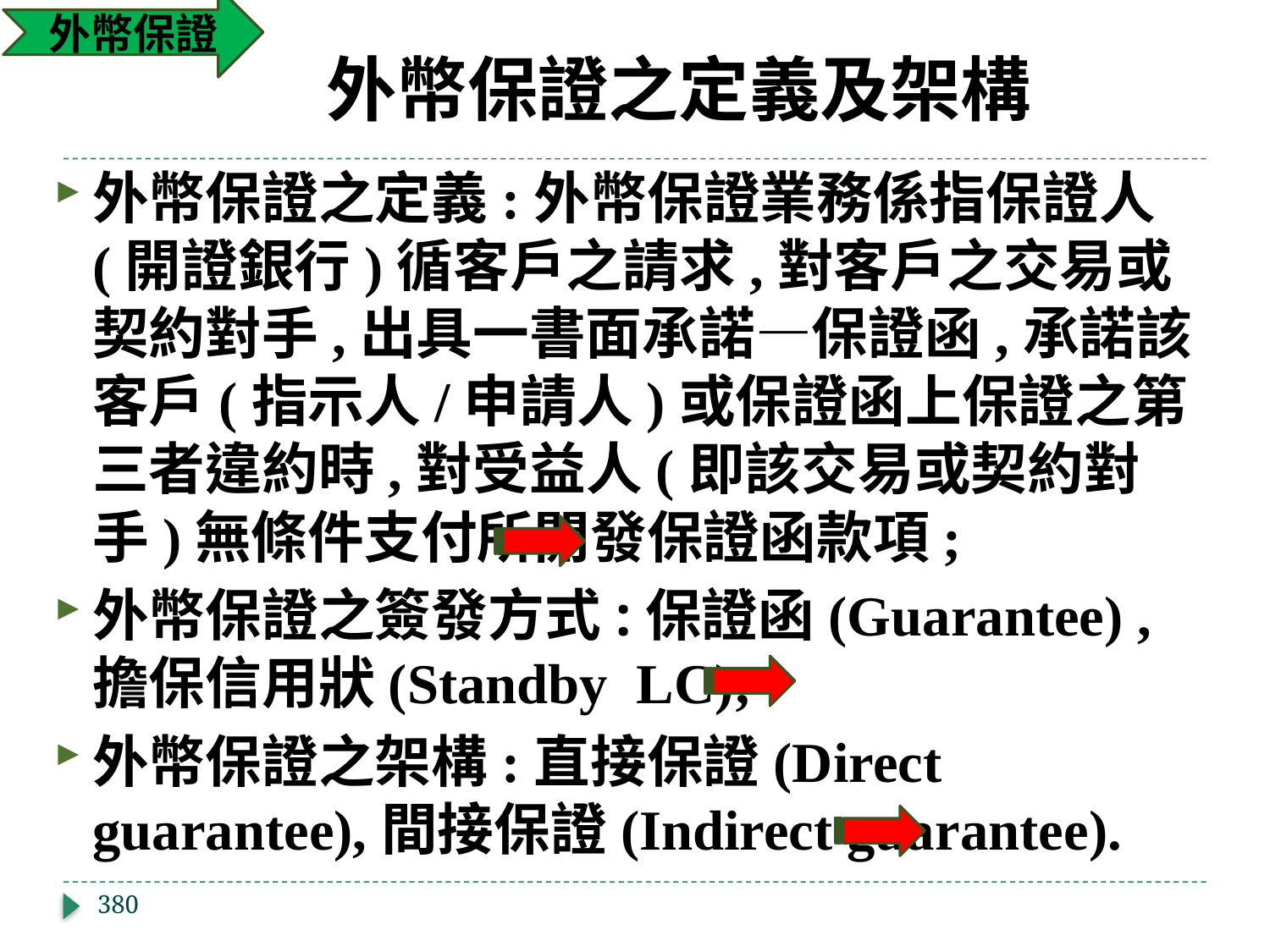

# 外幣保證之定義及架構
外幣保證
外幣保證之定義:外幣保證業務係指保證人(開證銀行)循客戶之請求,對客戶之交易或契約對手,出具一書面承諾—保證函,承諾該客戶(指示人/申請人)或保證函上保證之第三者違約時,對受益人(即該交易或契約對手)無條件支付所開發保證函款項;
外幣保證之簽發方式:保證函(Guarantee) ,擔保信用狀(Standby  LC);
外幣保證之架構:直接保證(Direct guarantee),間接保證(Indirect guarantee).

380